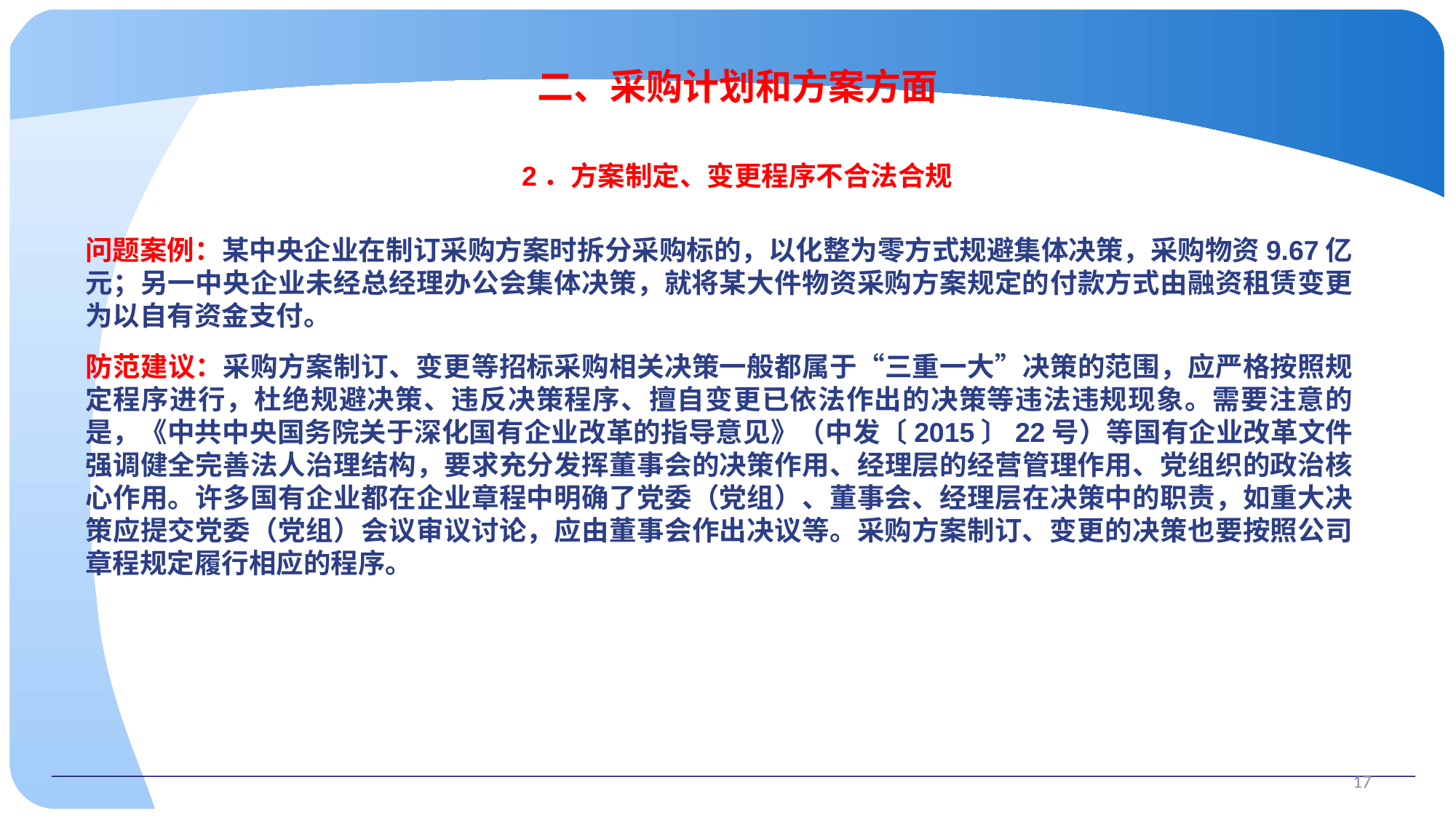

二、采购计划和方案方面

2．方案制定、变更程序不合法合规
问题案例：某中央企业在制订采购方案时拆分采购标的，以化整为零方式规避集体决策，采购物资9.67亿元；另一中央企业未经总经理办公会集体决策，就将某大件物资采购方案规定的付款方式由融资租赁变更为以自有资金支付。
防范建议：采购方案制订、变更等招标采购相关决策一般都属于“三重一大”决策的范围，应严格按照规定程序进行，杜绝规避决策、违反决策程序、擅自变更已依法作出的决策等违法违规现象。需要注意的是，《中共中央国务院关于深化国有企业改革的指导意见》（中发〔2015〕22号）等国有企业改革文件强调健全完善法人治理结构，要求充分发挥董事会的决策作用、经理层的经营管理作用、党组织的政治核心作用。许多国有企业都在企业章程中明确了党委（党组）、董事会、经理层在决策中的职责，如重大决策应提交党委（党组）会议审议讨论，应由董事会作出决议等。采购方案制订、变更的决策也要按照公司章程规定履行相应的程序。

17